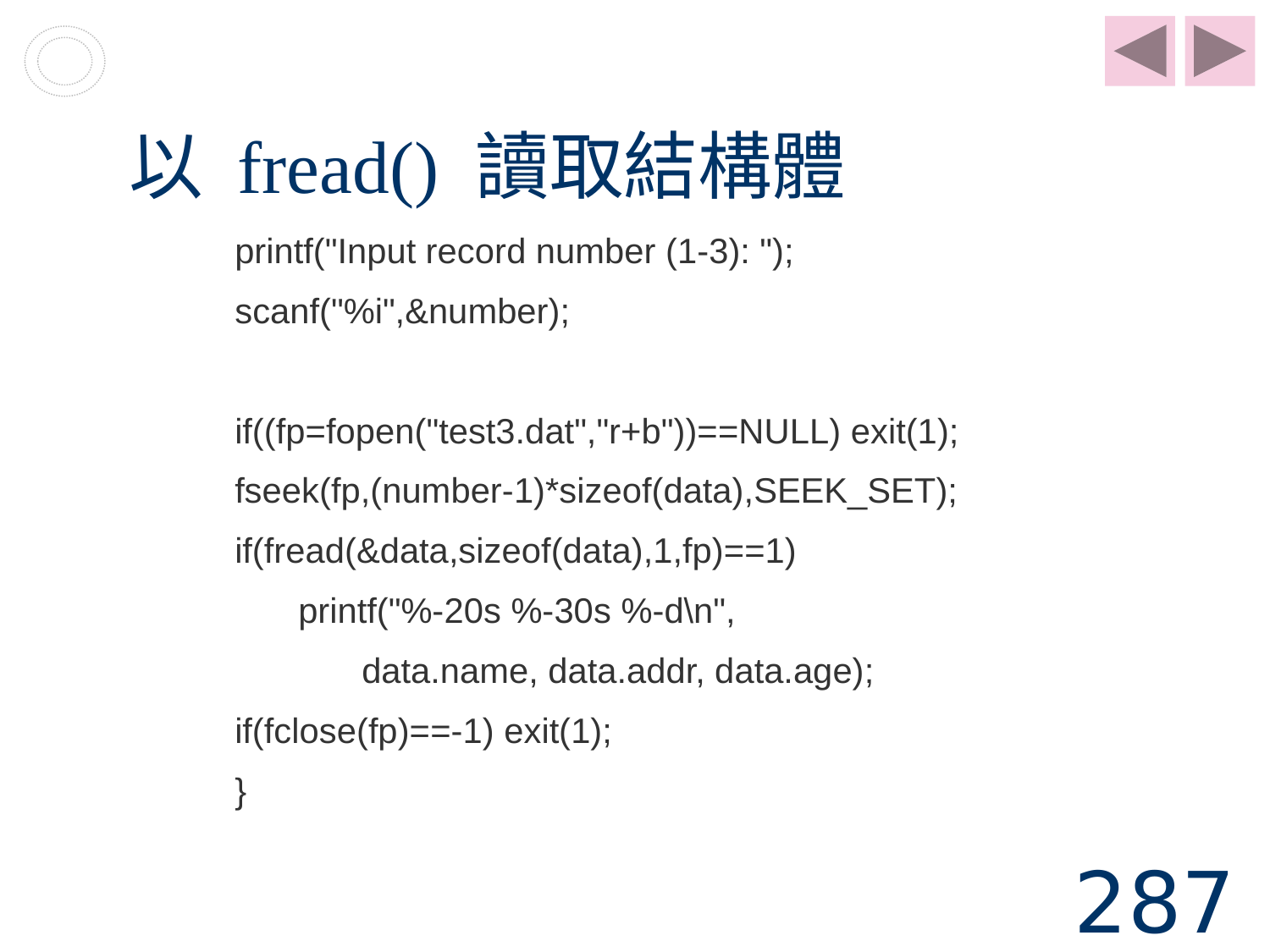

# 以 fread() 讀取結構體
printf("Input record number (1-3): ");
scanf("%i",&number);

if((fp=fopen("test3.dat","r+b"))==NULL) exit(1);
fseek(fp,(number-1)*sizeof(data),SEEK_SET);
if(fread(&data,sizeof(data),1,fp)==1)
printf("%-20s %-30s %-d\n",
data.name, data.addr, data.age);
if(fclose(fp)==-1) exit(1);
}
287